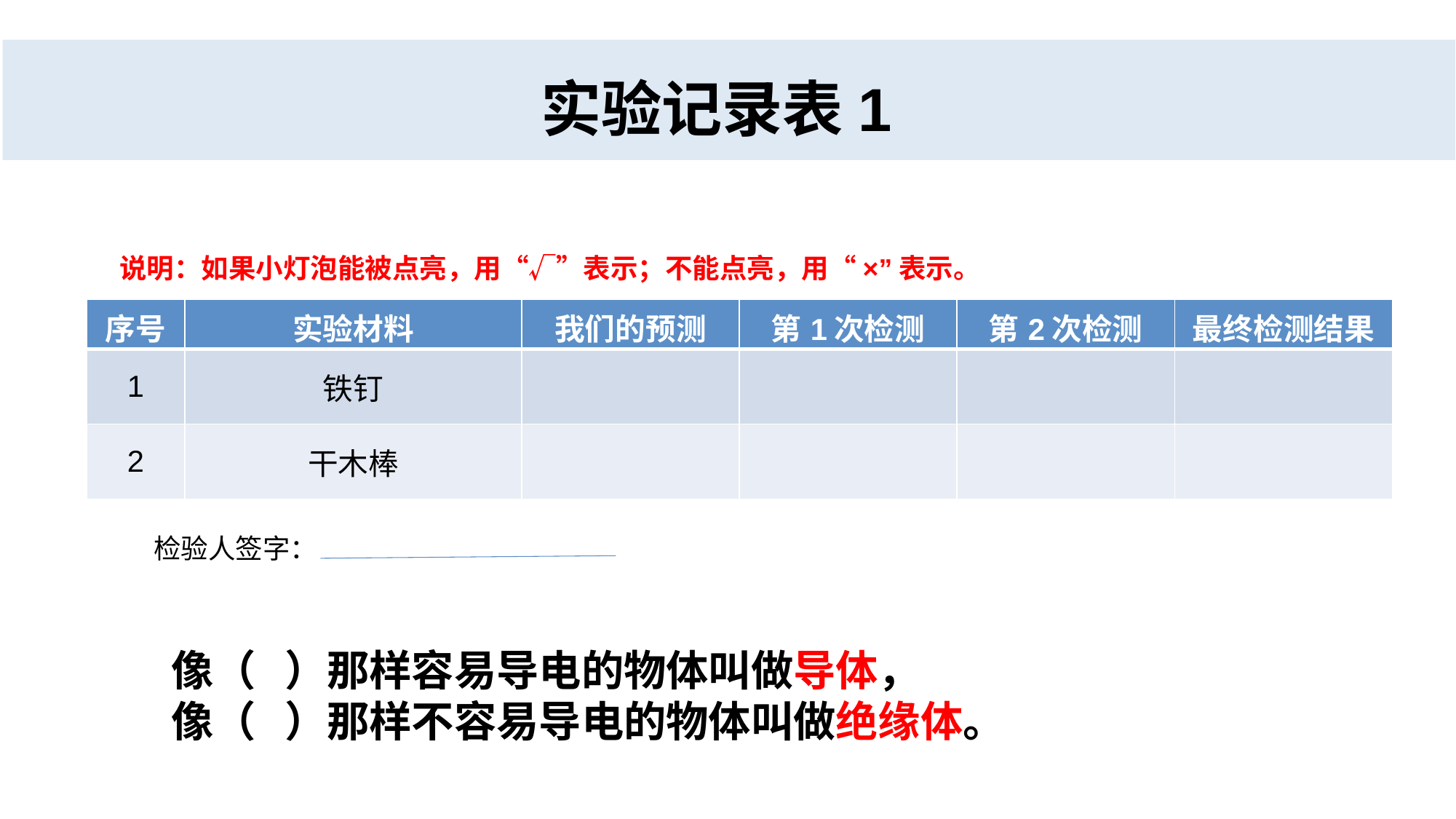

实验记录表1
说明：如果小灯泡能被点亮，用“√”表示；不能点亮，用“×”表示。
| 序号 | 实验材料 | 我们的预测 | 第1次检测 | 第2次检测 | 最终检测结果 |
| --- | --- | --- | --- | --- | --- |
| 1 | 铁钉 |  |  |  |  |
| 2 | 干木棒 |  |  |  |  |
检验人签字：
像（   ）那样容易导电的物体叫做导体，
像（   ）那样不容易导电的物体叫做绝缘体。